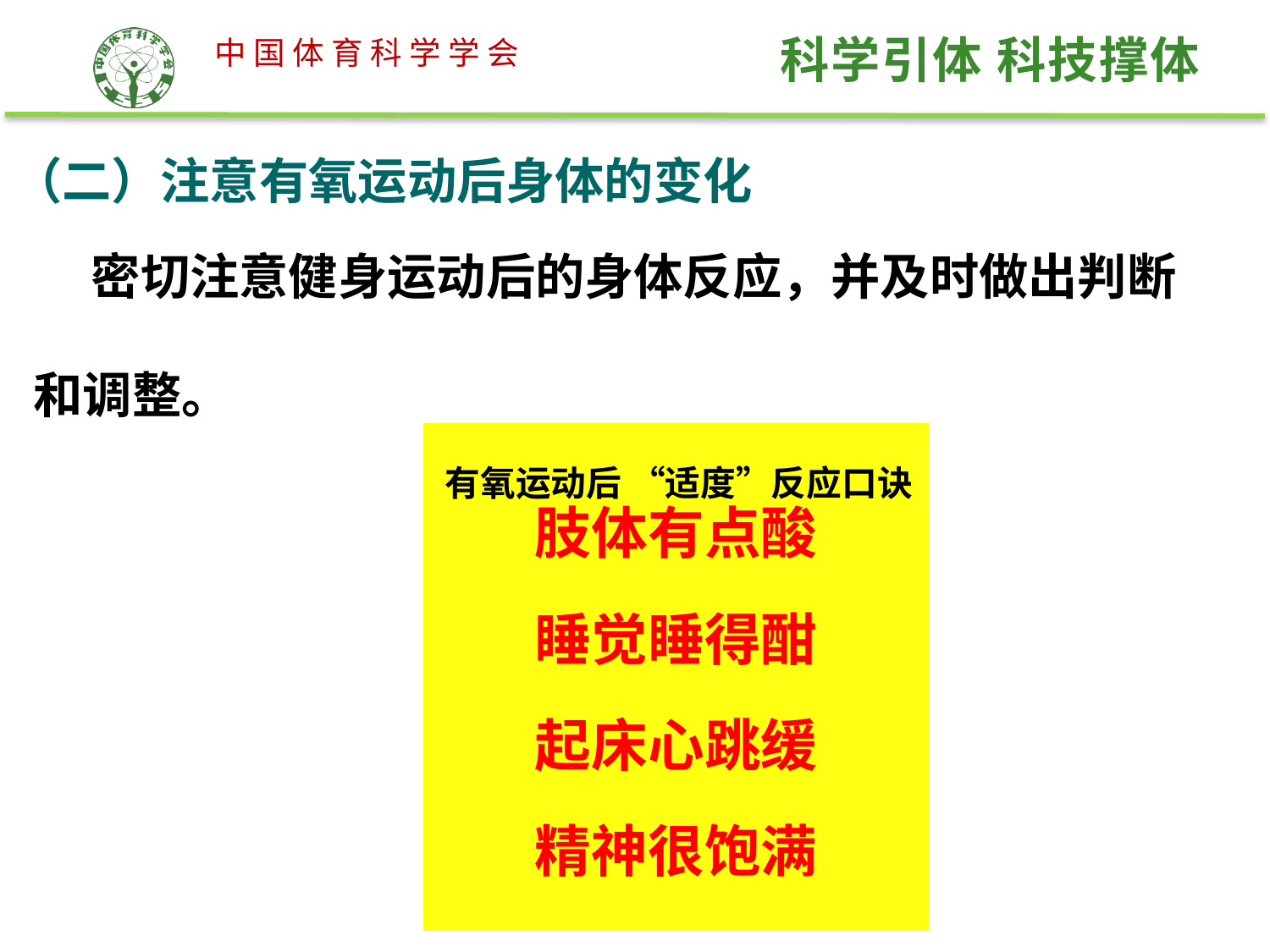

（二）注意有氧运动后身体的变化
     密切注意健身运动后的身体反应，并及时做出判断和调整。

肢体有点酸
睡觉睡得酣
起床心跳缓
精神很饱满

有氧运动后 “适度”反应口诀